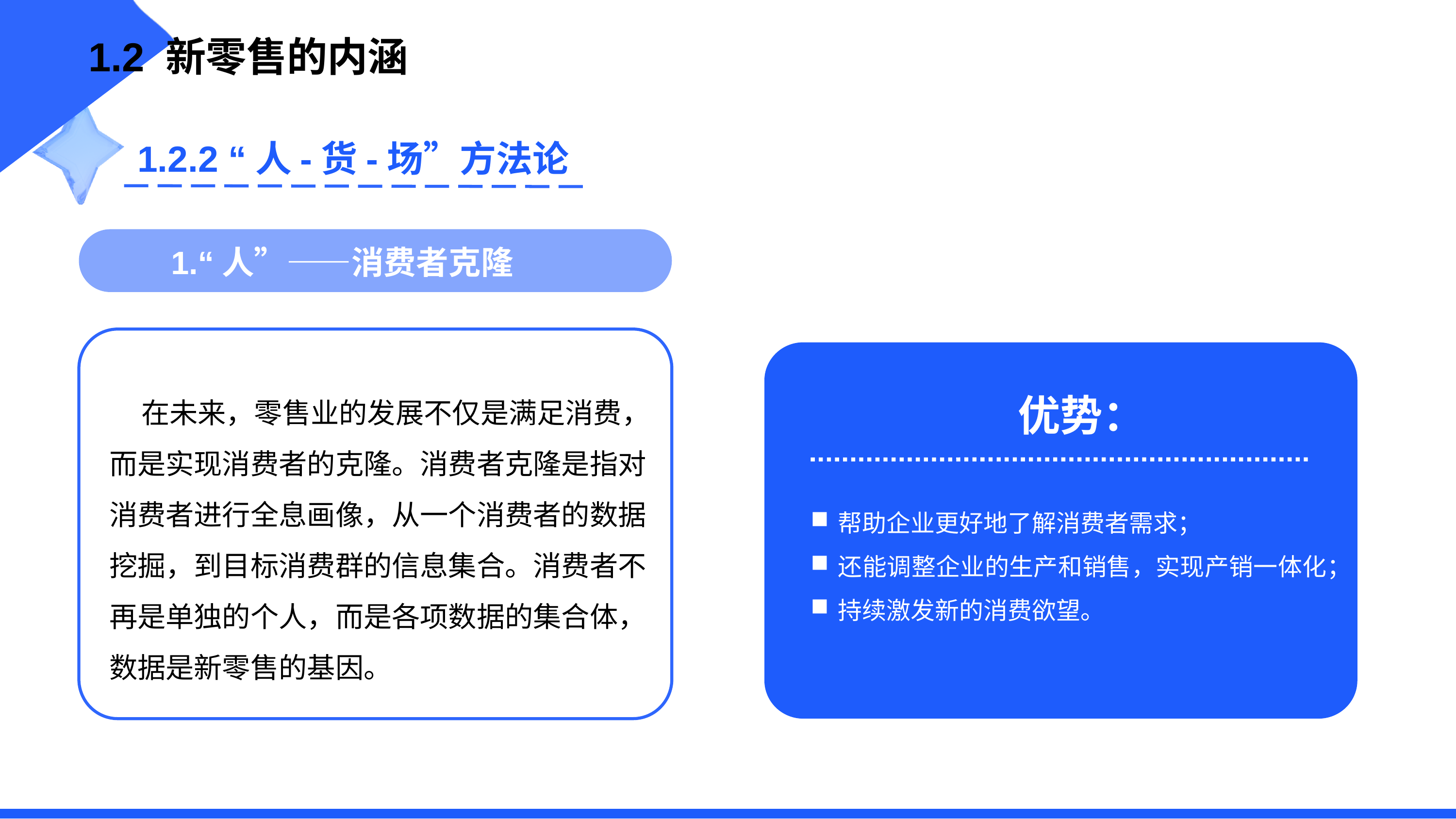

1.2 新零售的内涵

1.2.2 “人-货-场”方法论

1.“人”——消费者克隆

优势：

帮助企业更好地了解消费者需求；
还能调整企业的生产和销售，实现产销一体化；
持续激发新的消费欲望。
    在未来，零售业的发展不仅是满足消费，而是实现消费者的克隆。消费者克隆是指对消费者进行全息画像，从一个消费者的数据挖掘，到目标消费群的信息集合。消费者不再是单独的个人，而是各项数据的集合体，数据是新零售的基因。